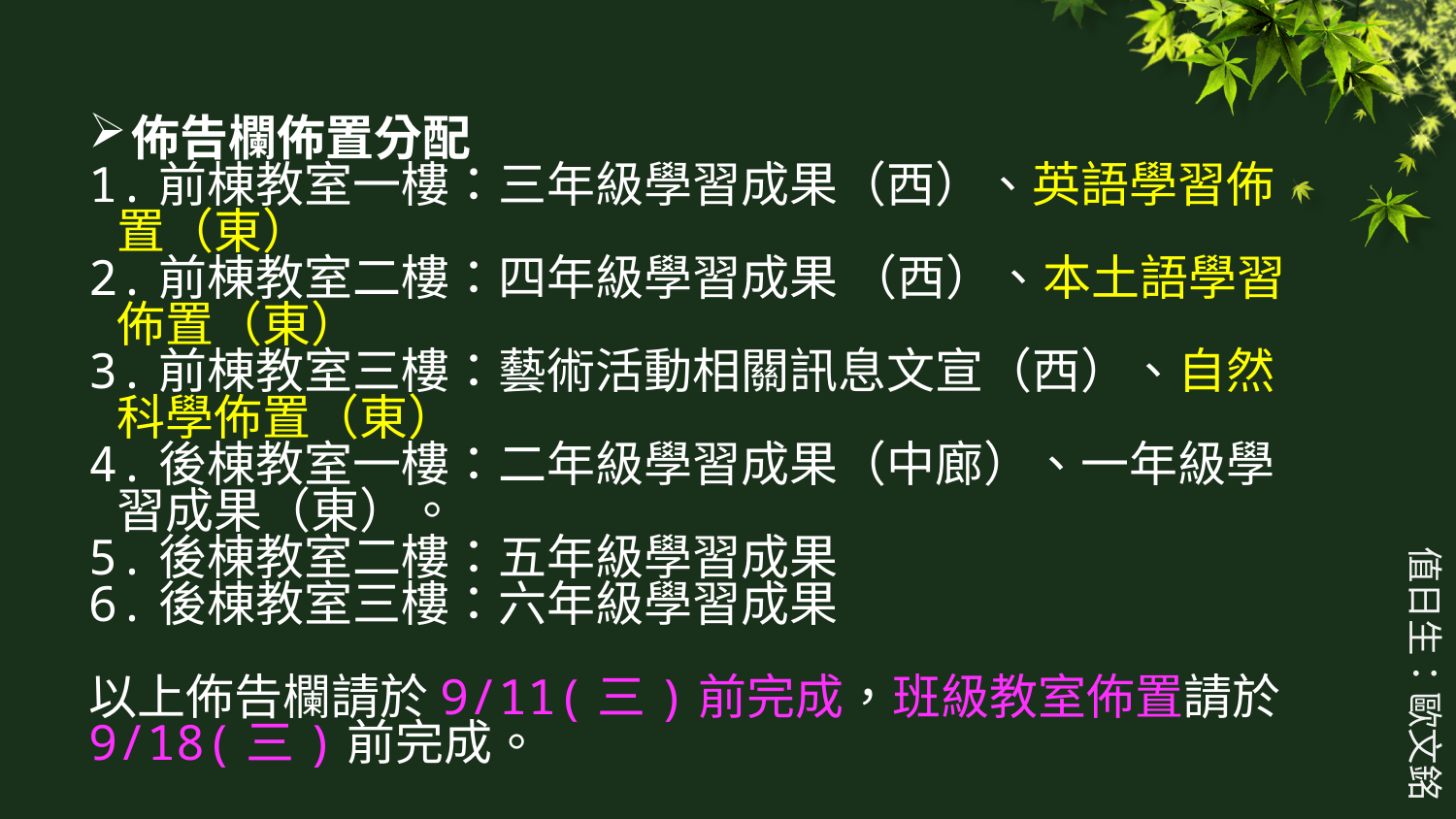

佈告欄佈置分配
1.前棟教室一樓：三年級學習成果（西）、英語學習佈置（東）
2.前棟教室二樓：四年級學習成果 （西）、本土語學習佈置（東）
3.前棟教室三樓：藝術活動相關訊息文宣（西）、自然科學佈置（東）
4.後棟教室一樓：二年級學習成果（中廊）、一年級學習成果（東）。
5.後棟教室二樓：五年級學習成果
6.後棟教室三樓：六年級學習成果

以上佈告欄請於9/11(三)前完成，班級教室佈置請於9/18(三)前完成。
值日生：歐文銘